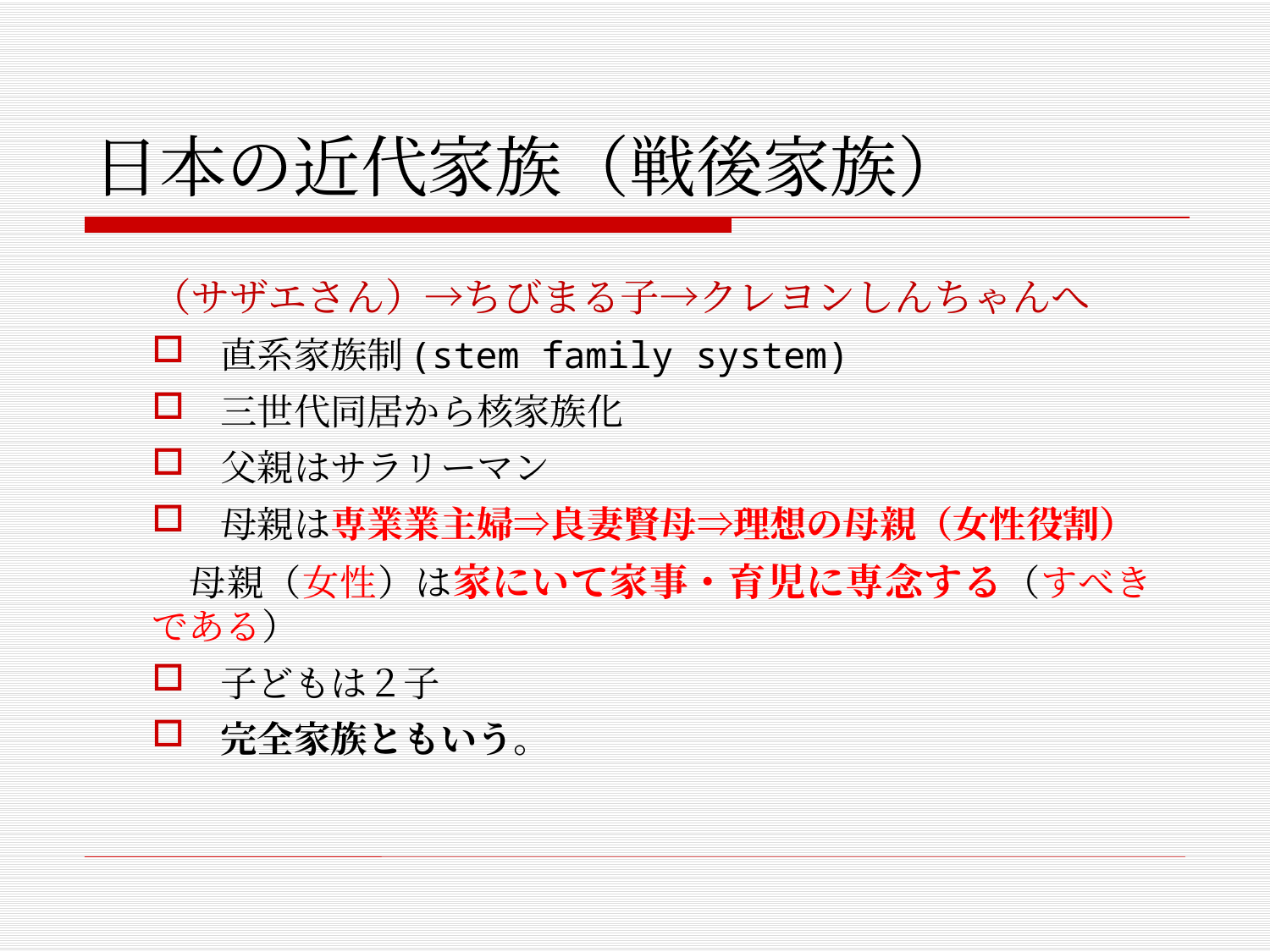

# 日本の近代家族（戦後家族）
（サザエさん）→ちびまる子→クレヨンしんちゃんへ
直系家族制(stem family system)
三世代同居から核家族化
父親はサラリーマン
母親は専業業主婦⇒良妻賢母⇒理想の母親（女性役割）
　母親（女性）は家にいて家事・育児に専念する（すべきである）
子どもは２子
完全家族ともいう。